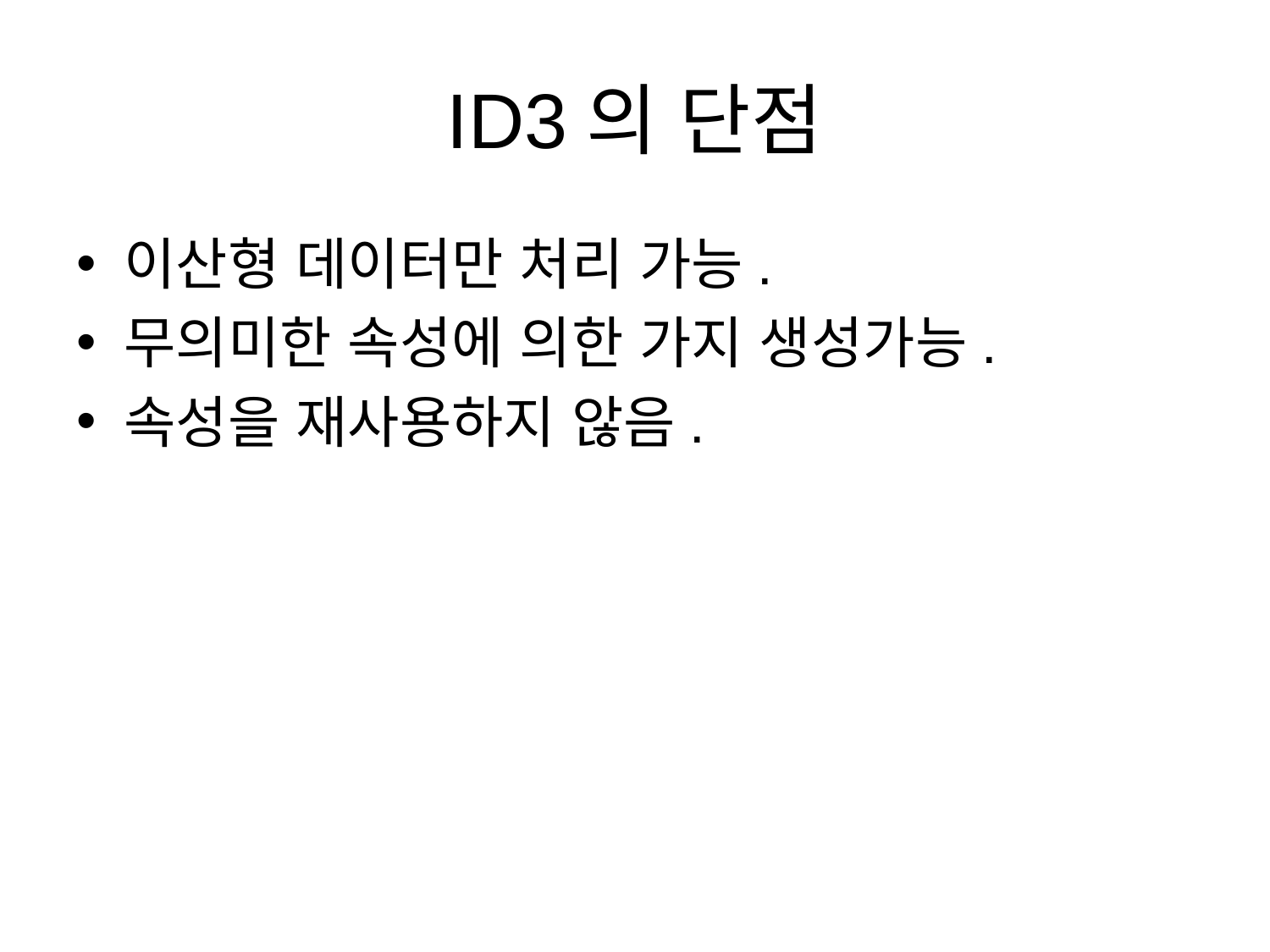

# ID3의 단점
이산형 데이터만 처리 가능.
무의미한 속성에 의한 가지 생성가능.
속성을 재사용하지 않음.